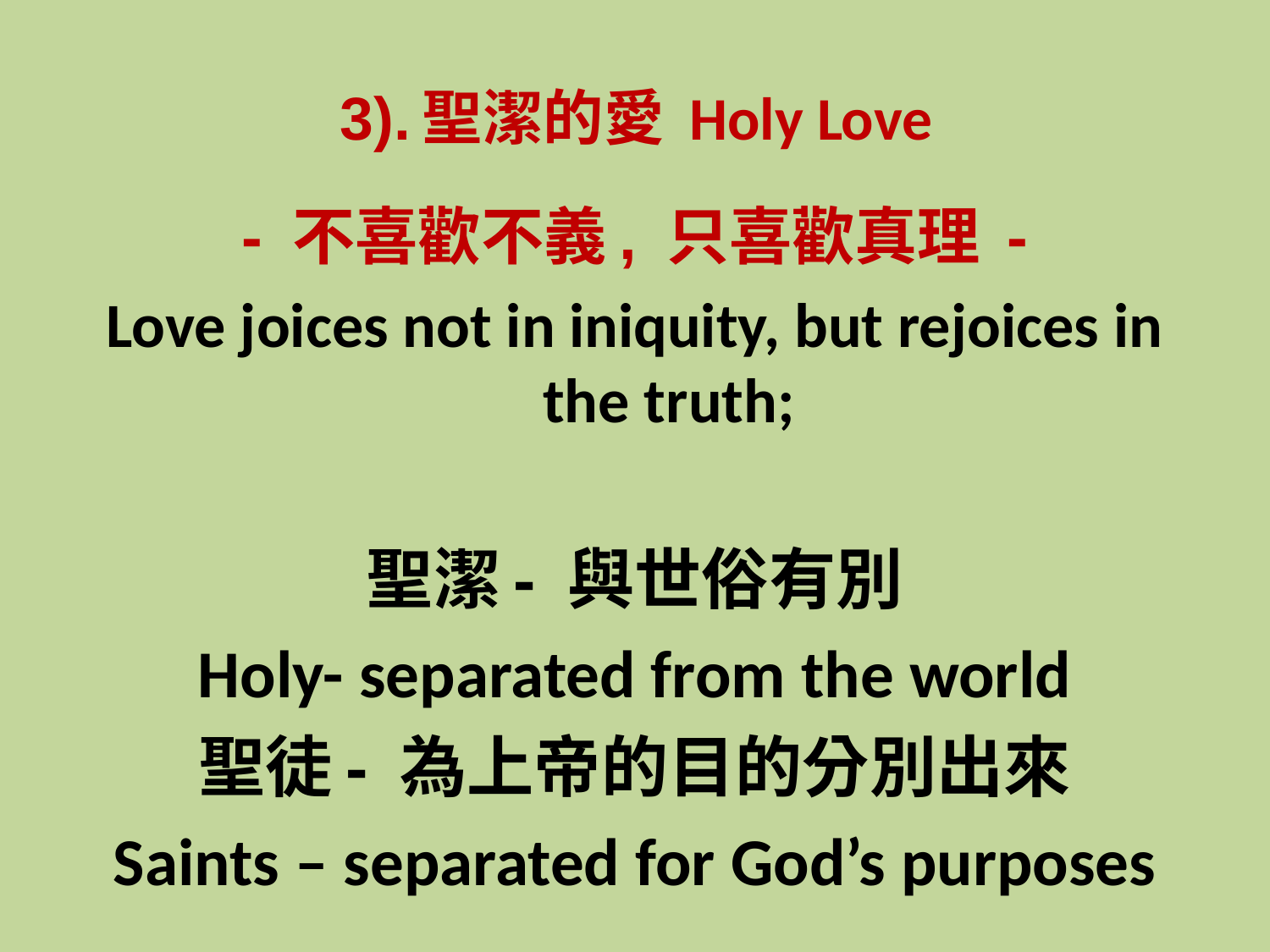

# 3).聖潔的愛 Holy Love
- 不喜歡不義, 只喜歡真理 -
Love joices not in iniquity, but rejoices in the truth;

聖潔- 與世俗有別
Holy- separated from the world
聖徒- 為上帝的目的分別出來
Saints – separated for God’s purposes